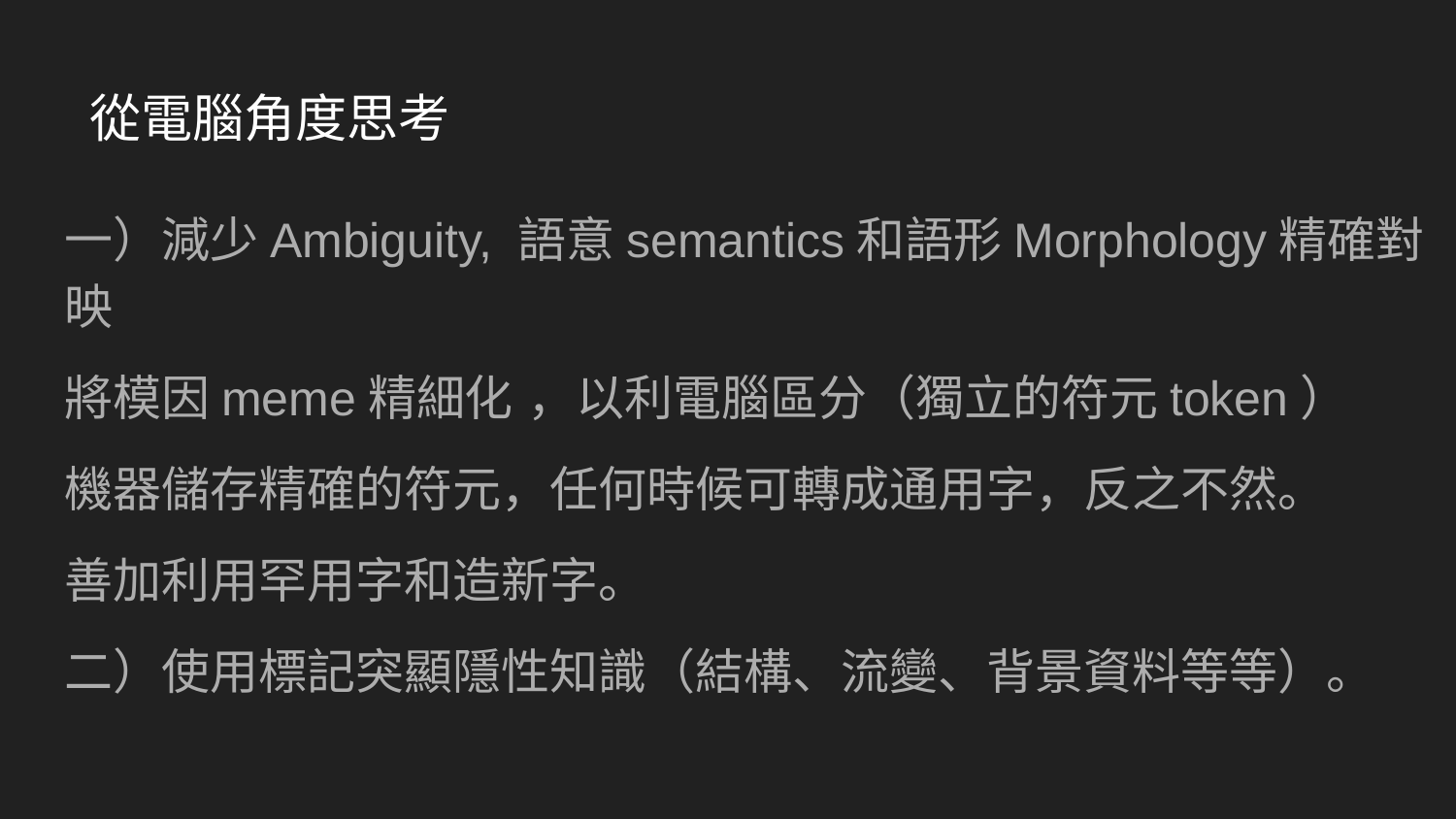

# 從電腦角度思考
一）減少Ambiguity, 語意semantics和語形Morphology精確對映
將模因meme精細化 ，以利電腦區分（獨立的符元token）
機器儲存精確的符元，任何時候可轉成通用字，反之不然。
善加利用罕用字和造新字。
二）使用標記突顯隱性知識（結構、流變、背景資料等等）。